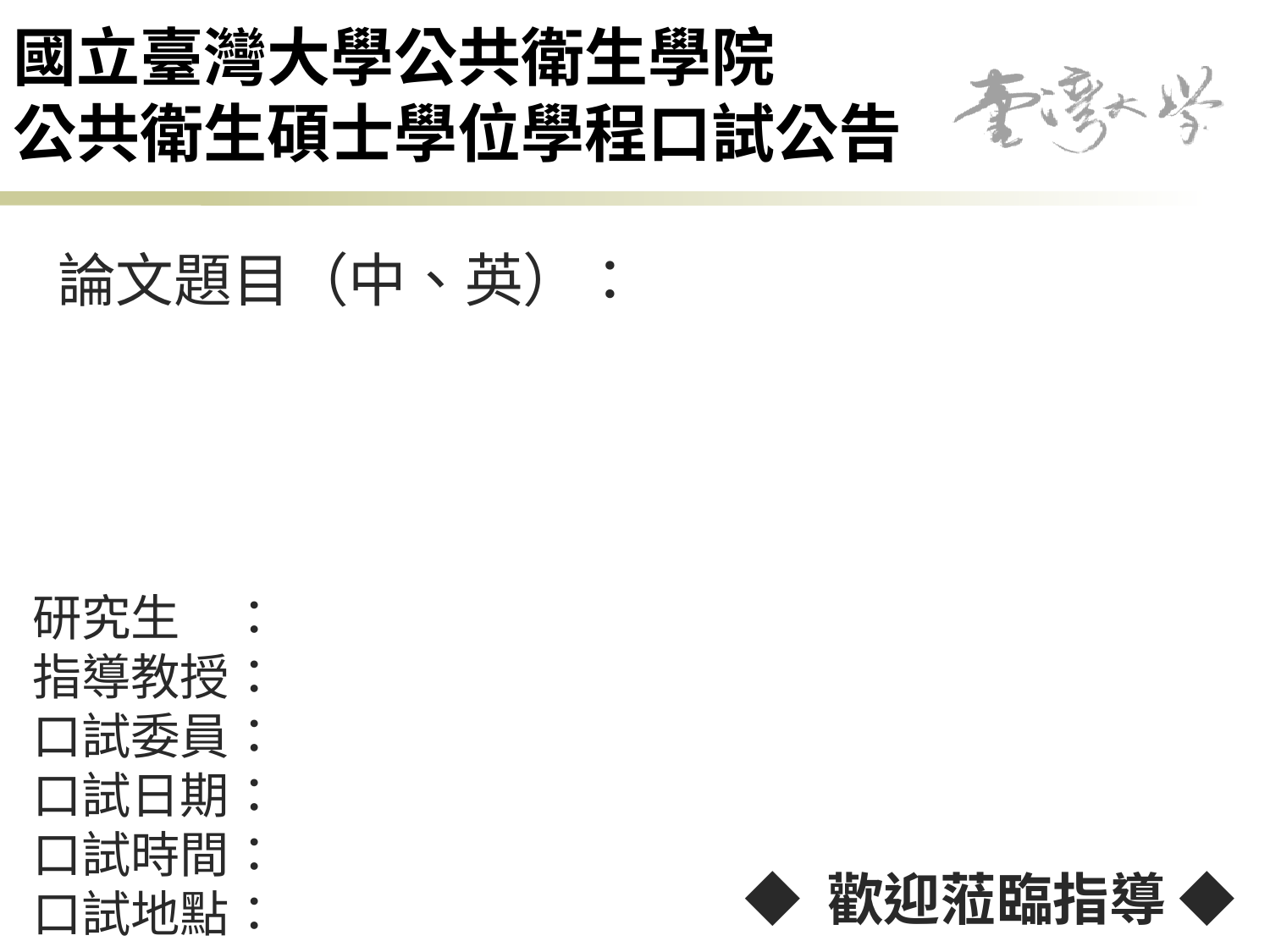

# 國立臺灣大學公共衛生學院 公共衛生碩士學位學程口試公告
論文題目（中、英）：

研究生　：
指導教授：
口試委員：
口試日期：
口試時間：
口試地點：
◆ 歡迎蒞臨指導 ◆